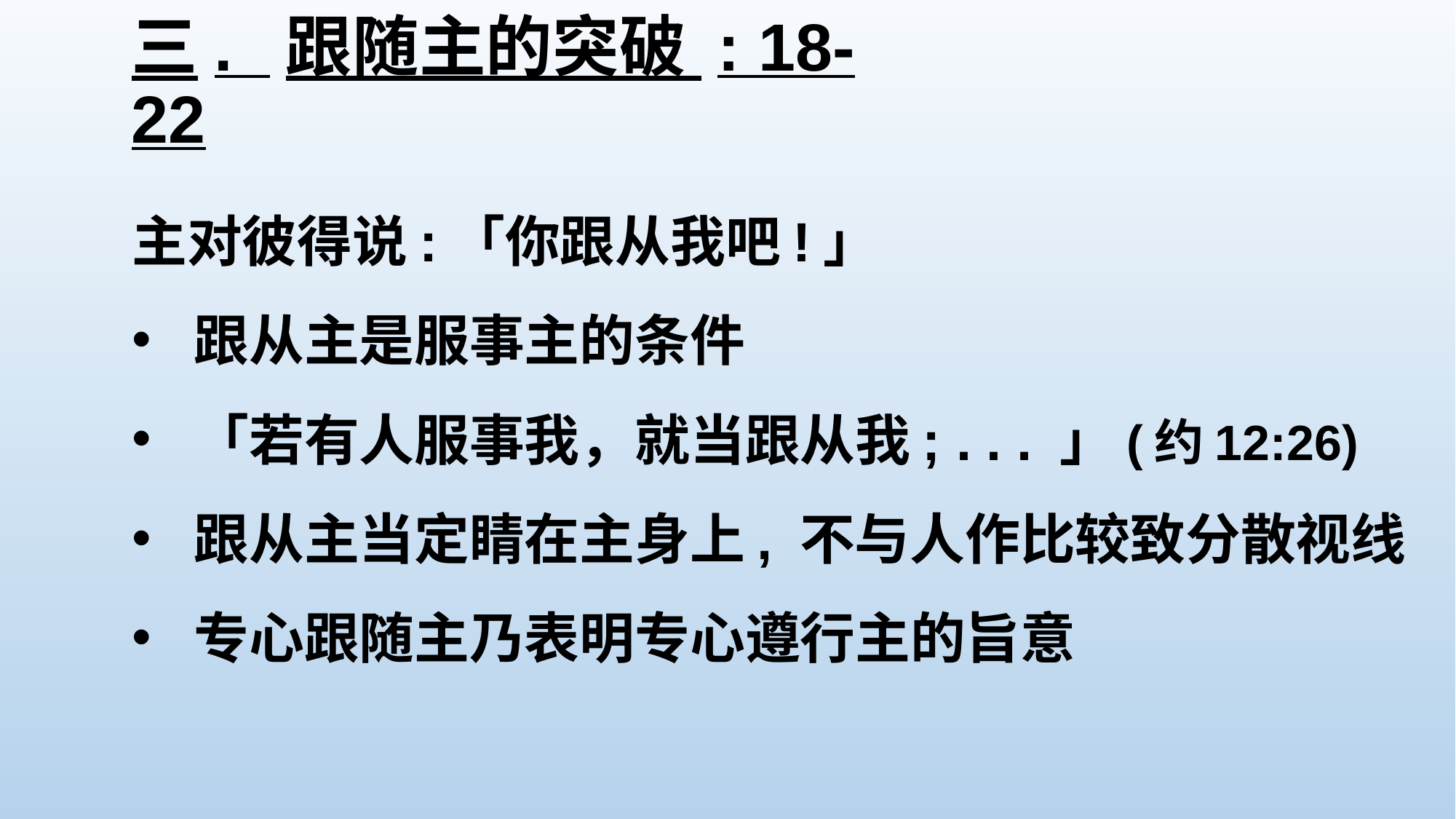

# 三.  跟随主的突破 : 18-22
主对彼得说:「你跟从我吧!」
跟从主是服事主的条件
「若有人服事我，就当跟从我; . . . 」(约12:26)
跟从主当定睛在主身上, 不与人作比较致分散视线
专心跟随主乃表明专心遵行主的旨意